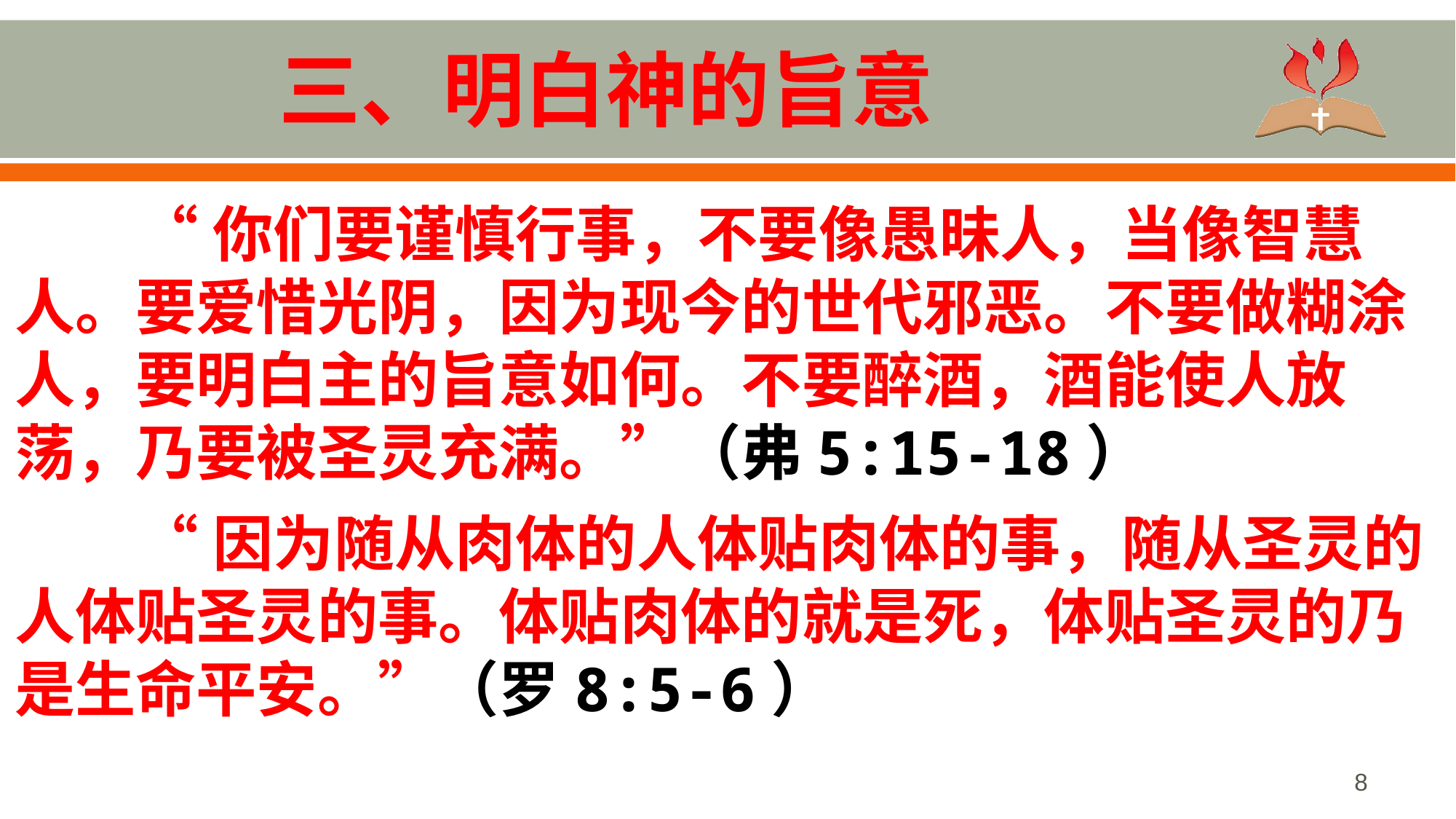

# 三、明白神的旨意
“你们要谨慎行事，不要像愚昧人，当像智慧人。要爱惜光阴，因为现今的世代邪恶。不要做糊涂人，要明白主的旨意如何。不要醉酒，酒能使人放荡，乃要被圣灵充满。”（弗5:15-18）
“因为随从肉体的人体贴肉体的事，随从圣灵的人体贴圣灵的事。体贴肉体的就是死，体贴圣灵的乃是生命平安。”（罗8:5-6）

8